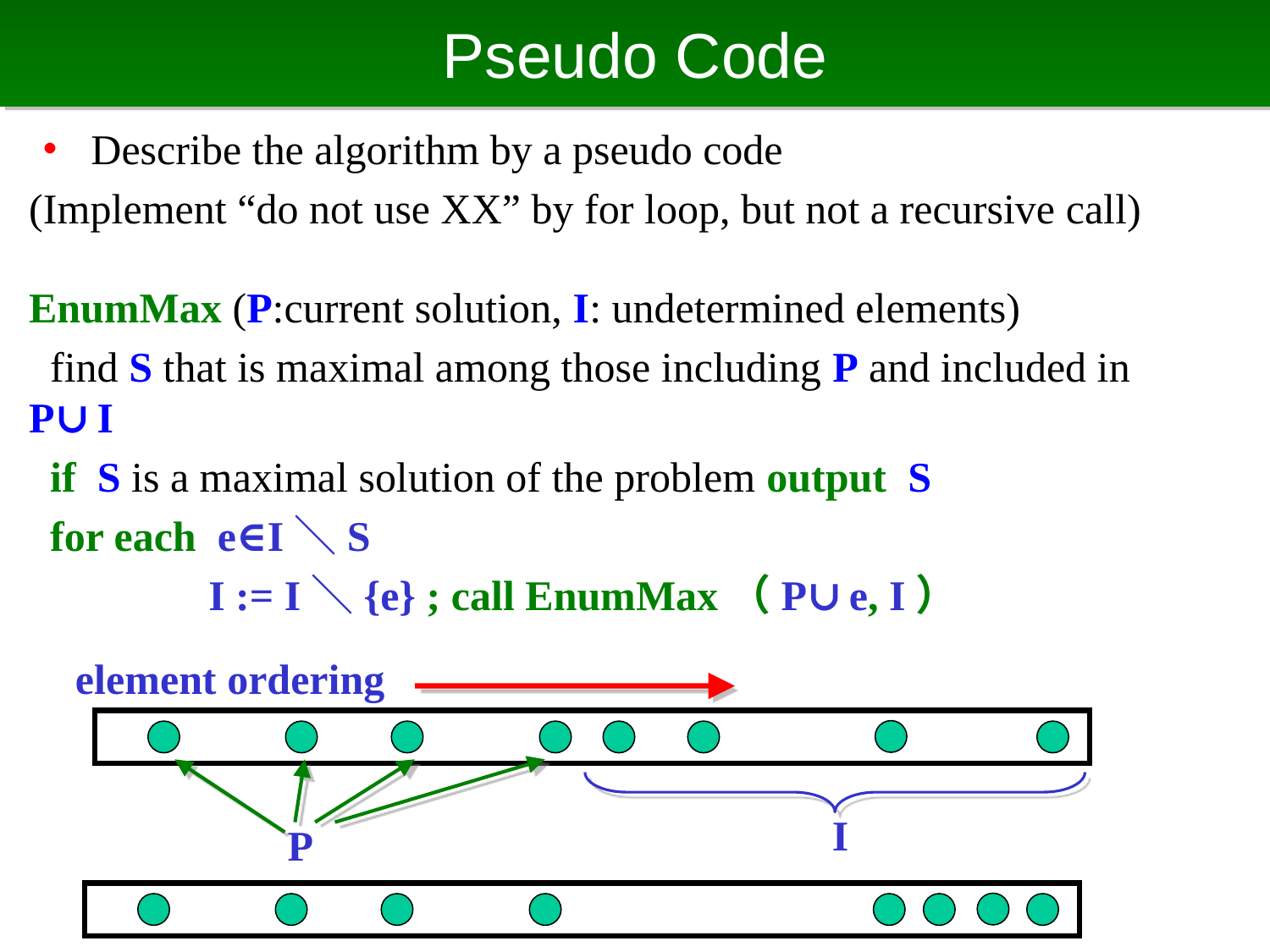

# Pseudo Code
・ Describe the algorithm by a pseudo code
(Implement “do not use XX” by for loop, but not a recursive call)

EnumMax (P:current solution, I: undetermined elements)
  find S that is maximal among those including P and included in P∪I
  if  S is a maximal solution of the problem output  S
  for each  e∈I＼S
　　　　I := I＼{e} ; call EnumMax（P∪e, I）

element ordering

I
P